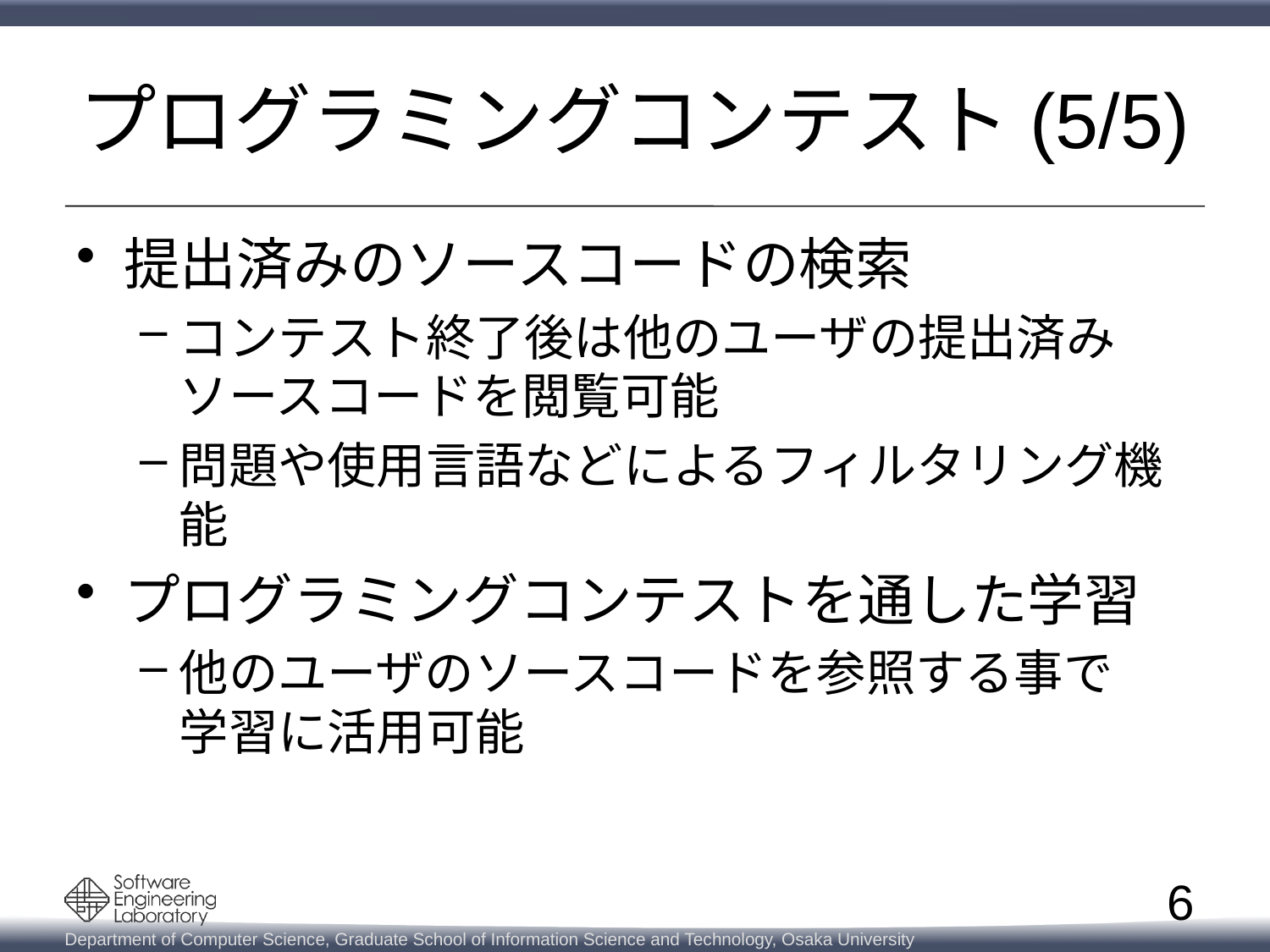

# プログラミングコンテスト(5/5)
提出済みのソースコードの検索
コンテスト終了後は他のユーザの提出済みソースコードを閲覧可能
問題や使用言語などによるフィルタリング機能
プログラミングコンテストを通した学習
他のユーザのソースコードを参照する事で
学習に活用可能
6